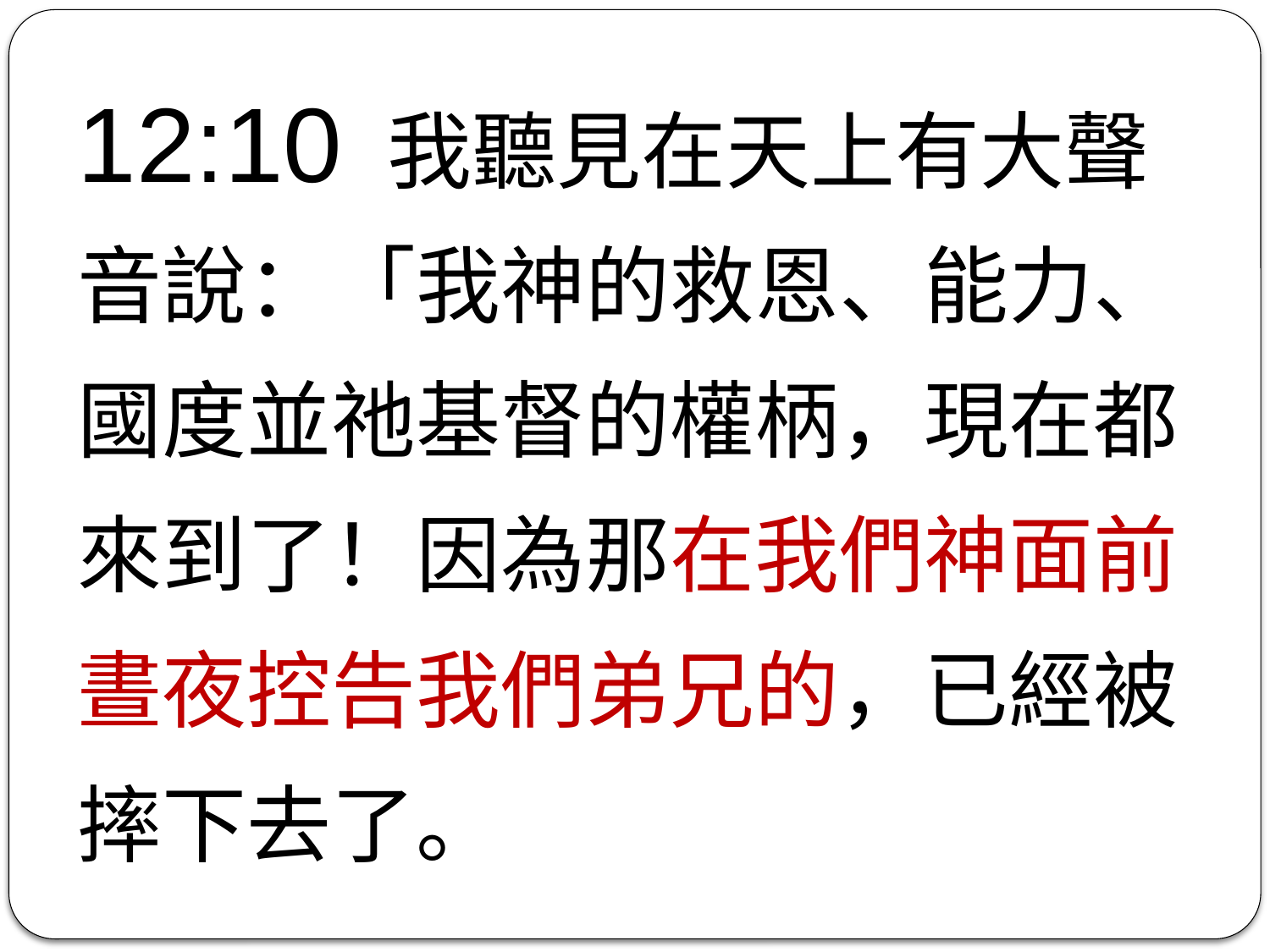

12:10 我聽見在天上有大聲音說：「我神的救恩、能力、國度並祂基督的權柄，現在都來到了！因為那在我們神面前晝夜控告我們弟兄的，已經被摔下去了。